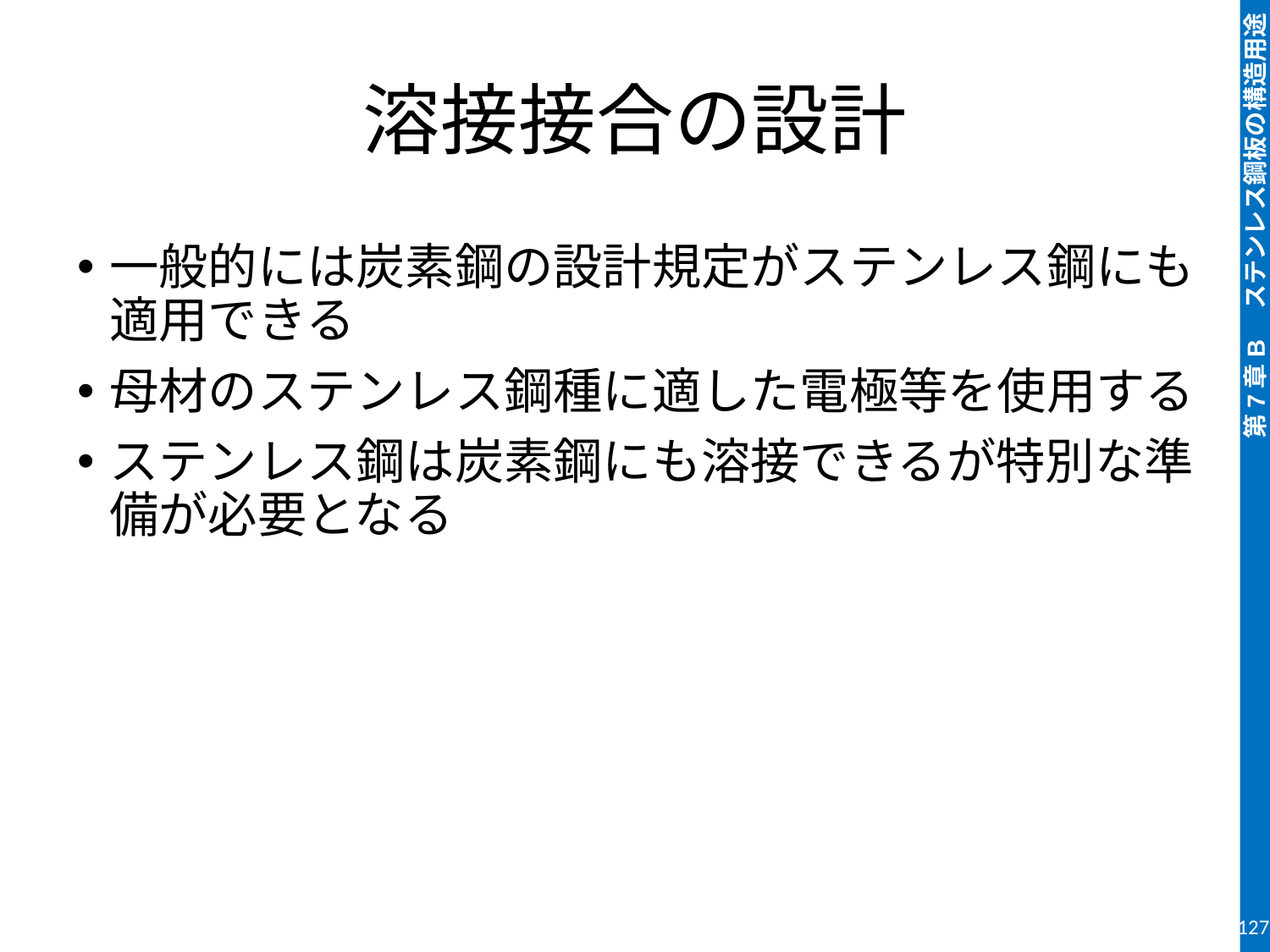

# 溶接接合の設計
一般的には炭素鋼の設計規定がステンレス鋼にも適用できる
母材のステンレス鋼種に適した電極等を使用する
ステンレス鋼は炭素鋼にも溶接できるが特別な準備が必要となる

127